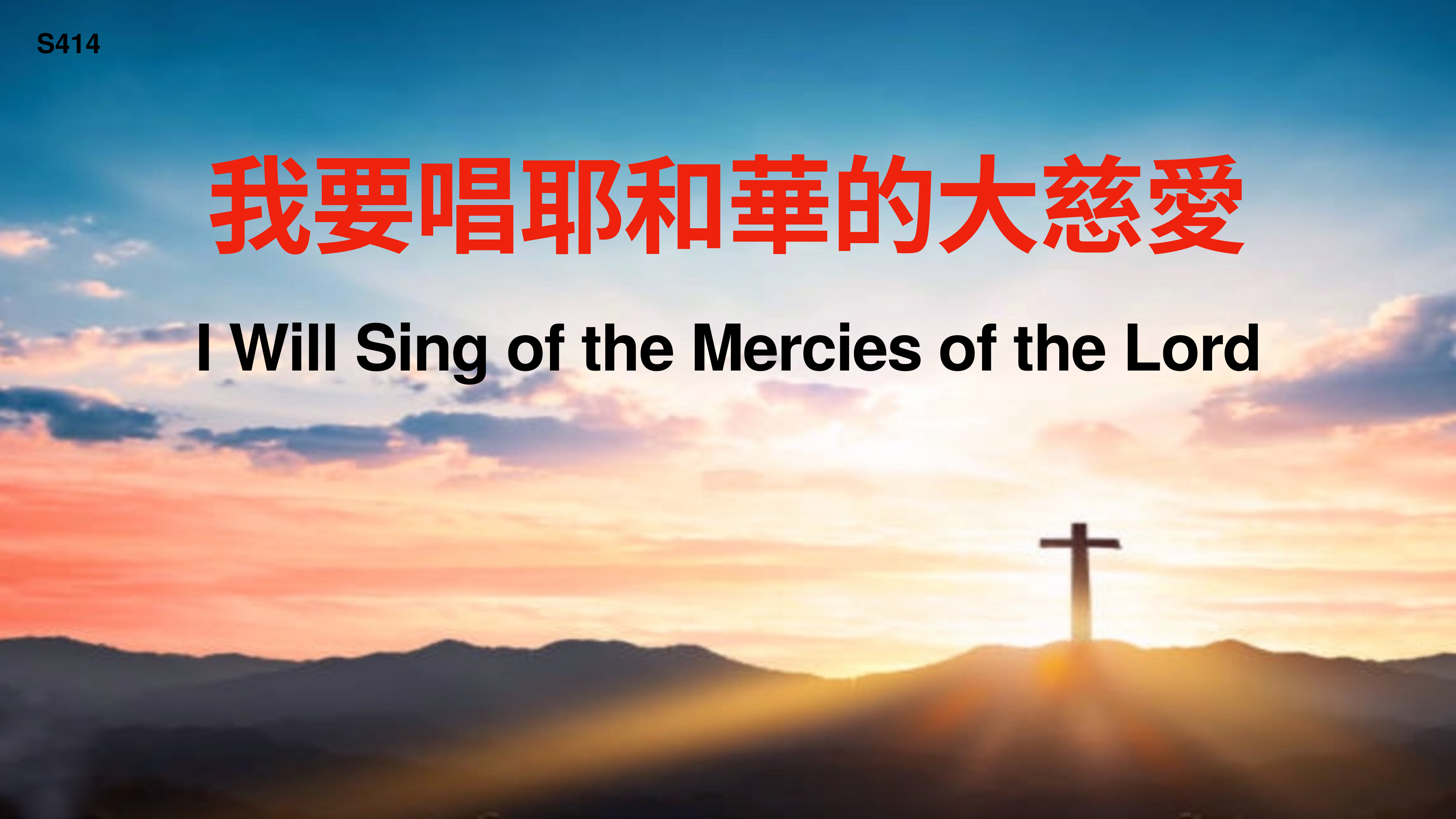

S414
我要唱耶和華的大慈愛
# I Will Sing of the Mercies of the Lord